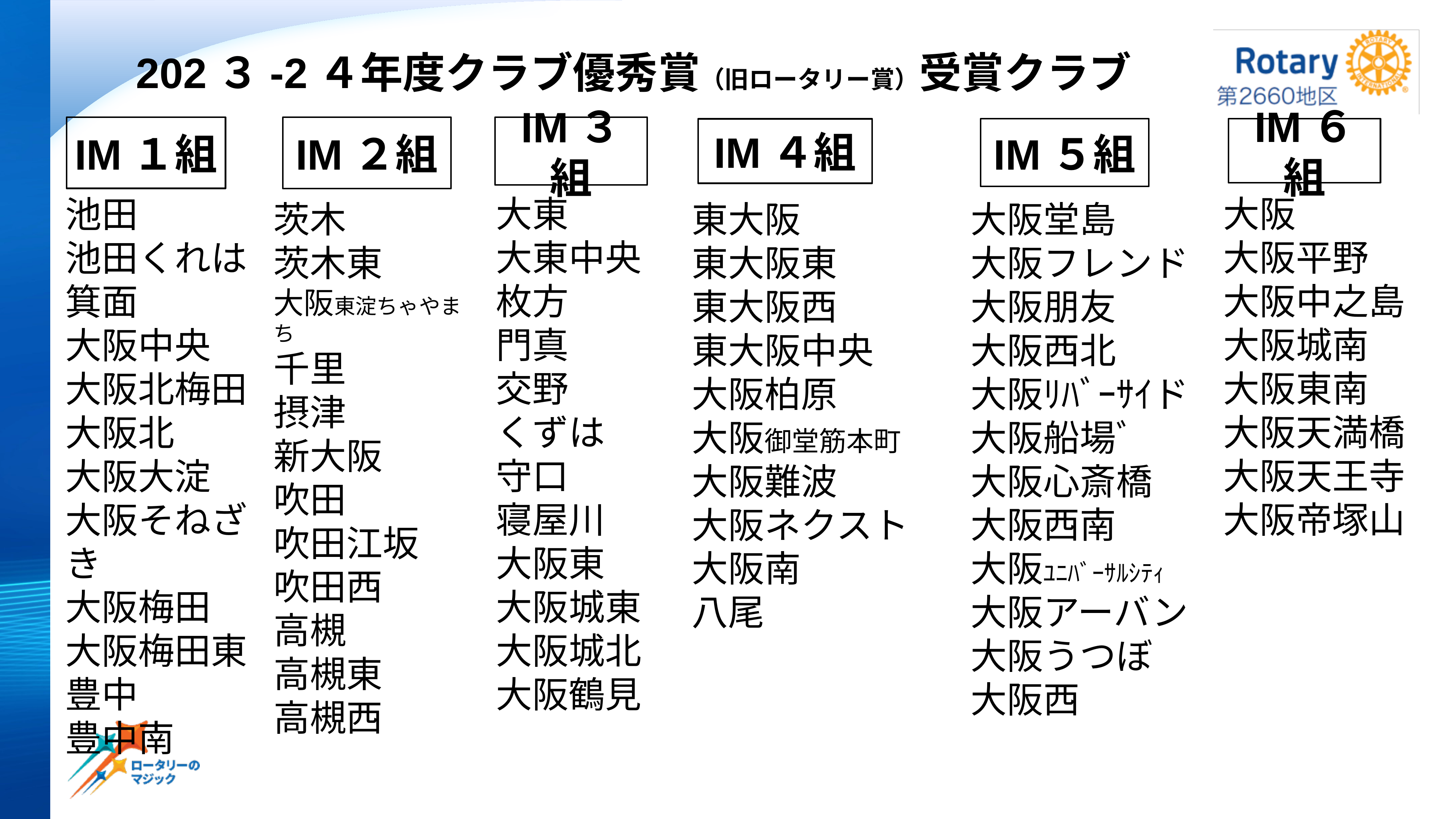

202３-2４年度クラブ優秀賞（旧ロータリー賞）受賞クラブ
IM１組
IM２組
IM３組
IM４組
IM５組
IM６組
大東
大東中央
枚方
門真
交野
くずは
守口
寝屋川
大阪東
大阪城東
大阪城北
大阪鶴見
大阪
大阪平野
大阪中之島
大阪城南
大阪東南
大阪天満橋
大阪天王寺
大阪帝塚山
池田
池田くれは
箕面
大阪中央
大阪北梅田
大阪北
大阪大淀
大阪そねざき
大阪梅田
大阪梅田東
豊中
豊中南
茨木
茨木東
大阪東淀ちゃやまち
千里
摂津
新大阪
吹田
吹田江坂
吹田西
高槻
高槻東
高槻西
東大阪
東大阪東
東大阪西
東大阪中央
大阪柏原
大阪御堂筋本町
大阪難波
大阪ネクスト
大阪南
八尾

大阪堂島
大阪フレンド
大阪朋友
大阪西北
大阪ﾘﾊﾞｰｻｲド
大阪船場ﾞ
大阪心斎橋
大阪西南
大阪ﾕﾆﾊﾞｰｻﾙｼﾃｨ
大阪アーバン
大阪うつぼ
大阪西